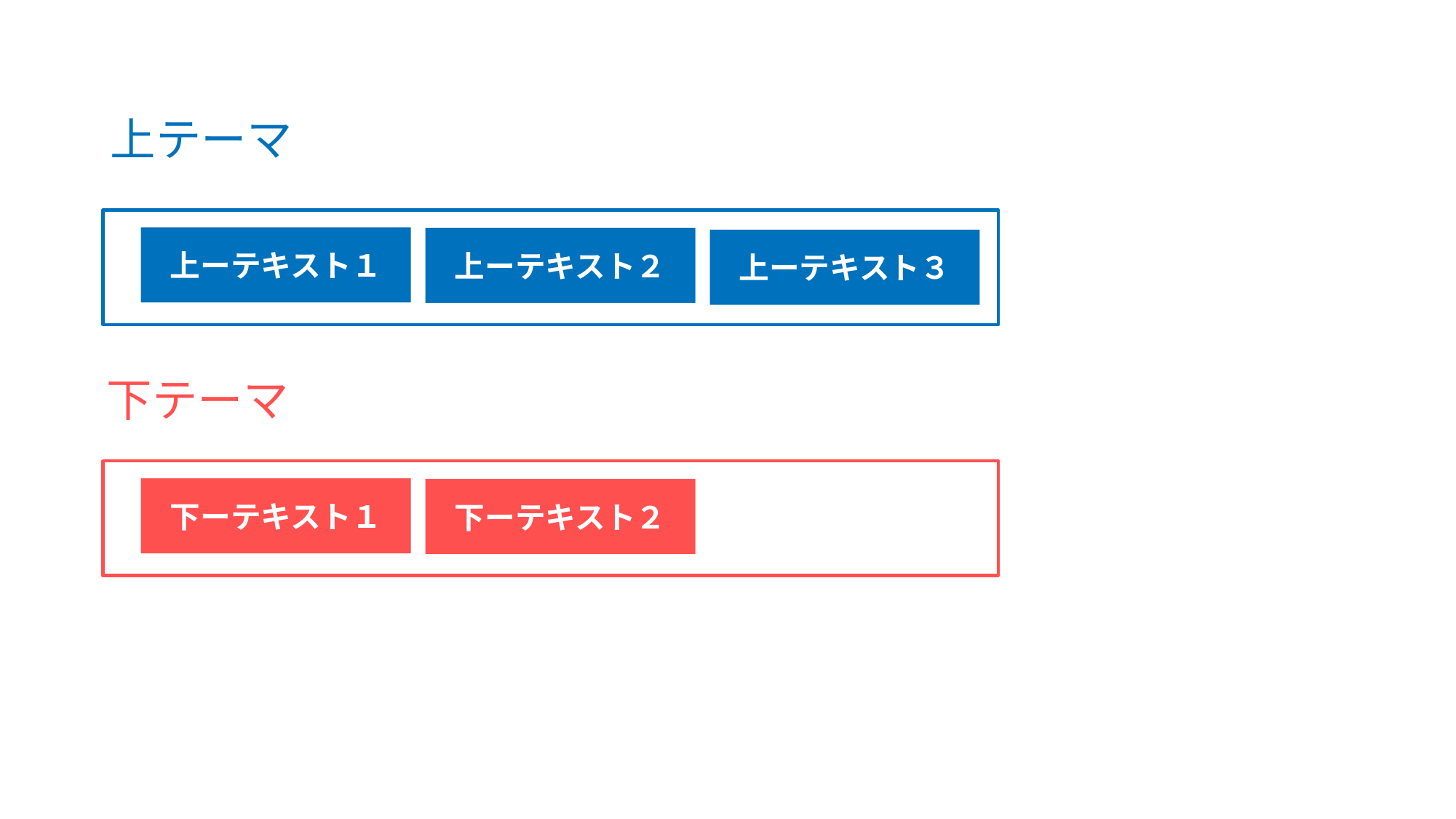

上テーマ

上ーテキスト１
上ーテキスト２
上ーテキスト３
下テーマ

下ーテキスト１
下ーテキスト２